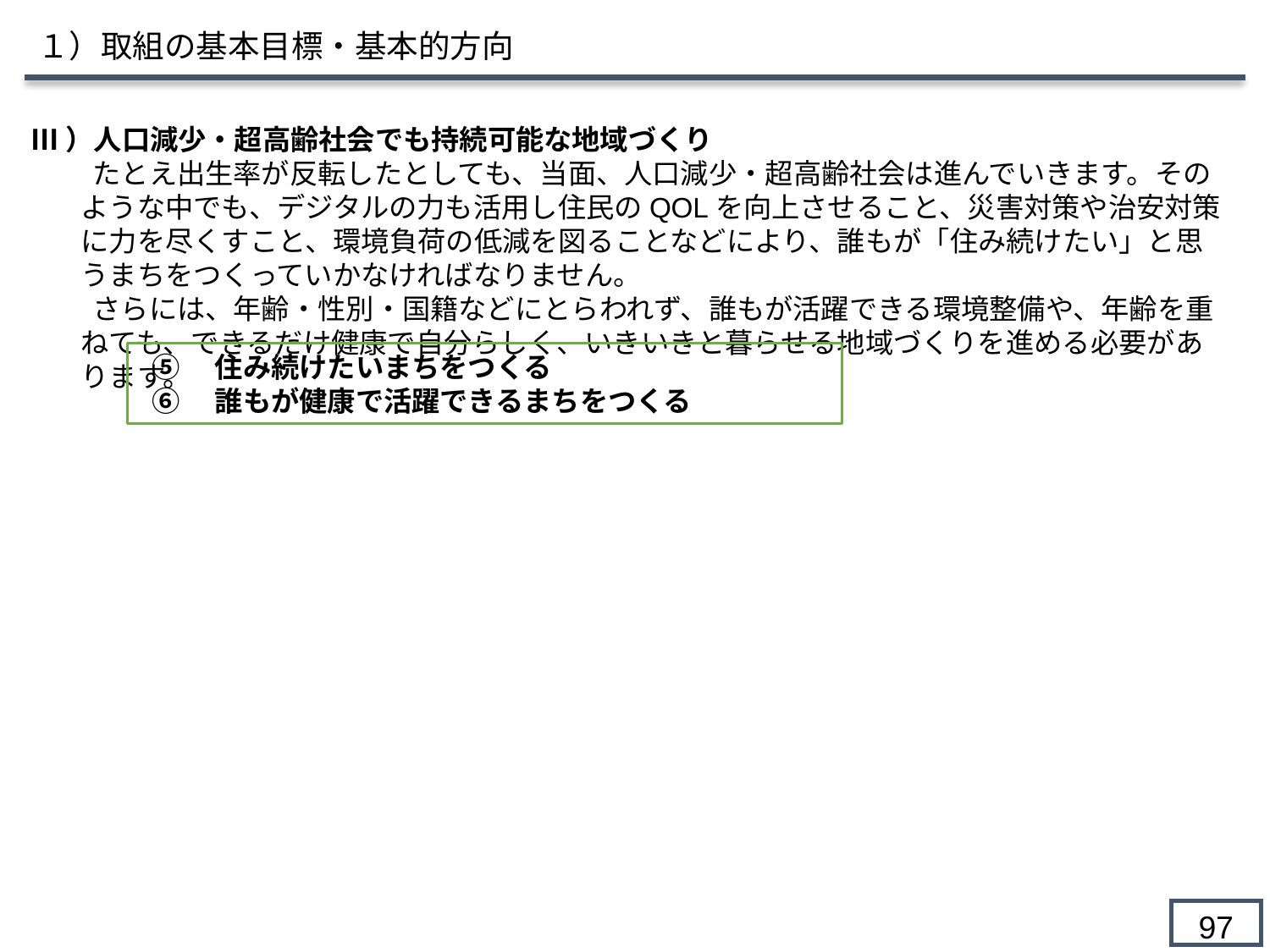

１）取組の基本目標・基本的方向
Ⅲ）人口減少・超高齢社会でも持続可能な地域づくり
たとえ出生率が反転したとしても、当面、人口減少・超高齢社会は進んでいきます。そのような中でも、デジタルの力も活用し住民のQOLを向上させること、災害対策や治安対策に力を尽くすこと、環境負荷の低減を図ることなどにより、誰もが「住み続けたい」と思うまちをつくっていかなければなりません。
さらには、年齢・性別・国籍などにとらわれず、誰もが活躍できる環境整備や、年齢を重ねても、できるだけ健康で自分らしく、いきいきと暮らせる地域づくりを進める必要があります。
⑤　住み続けたいまちをつくる
⑥　誰もが健康で活躍できるまちをつくる
97